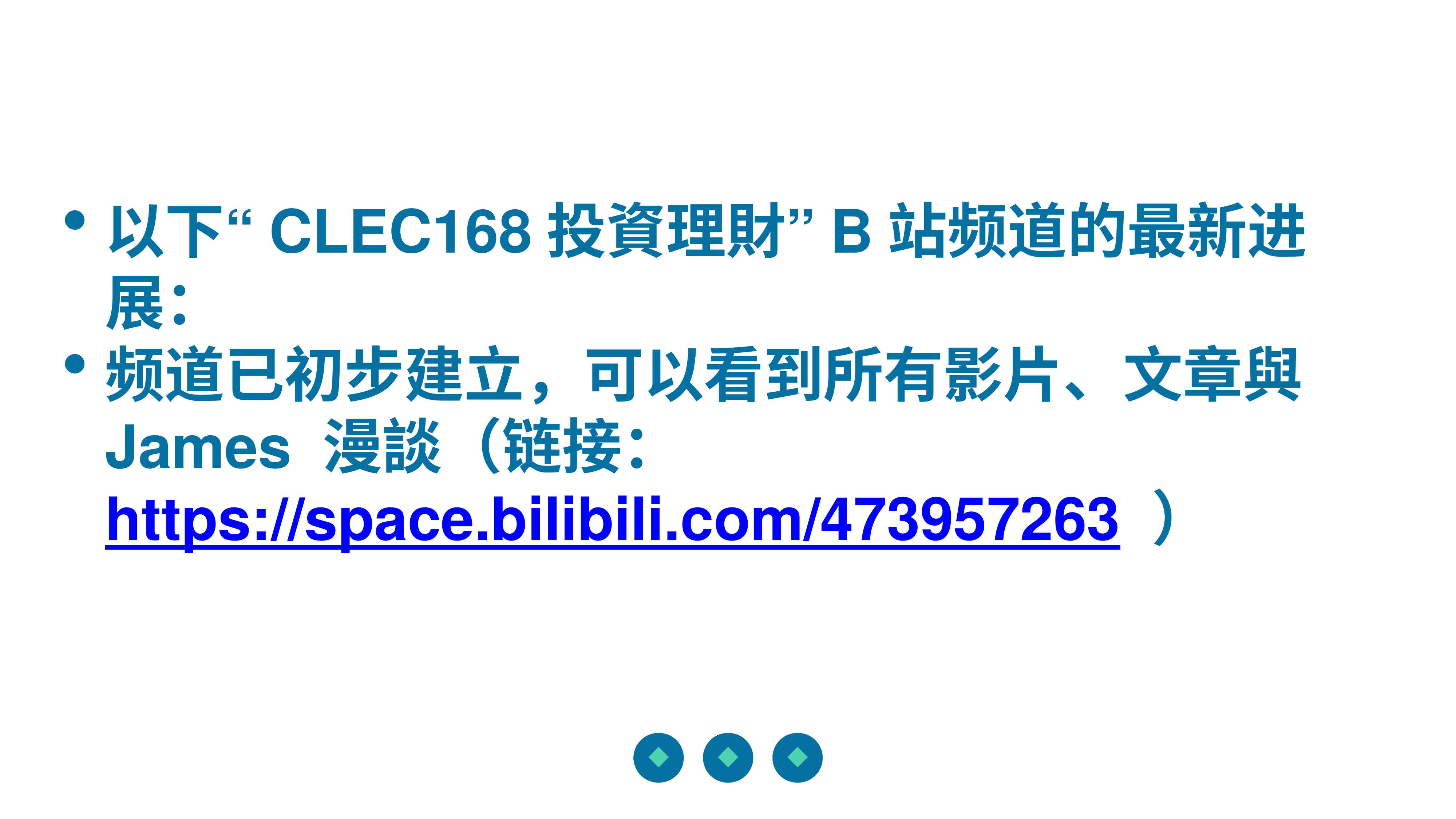

以下“CLEC168投資理財”B站频道的最新进展：
频道已初步建立，可以看到所有影片、文章與James 漫談（链接：https://space.bilibili.com/473957263 ）